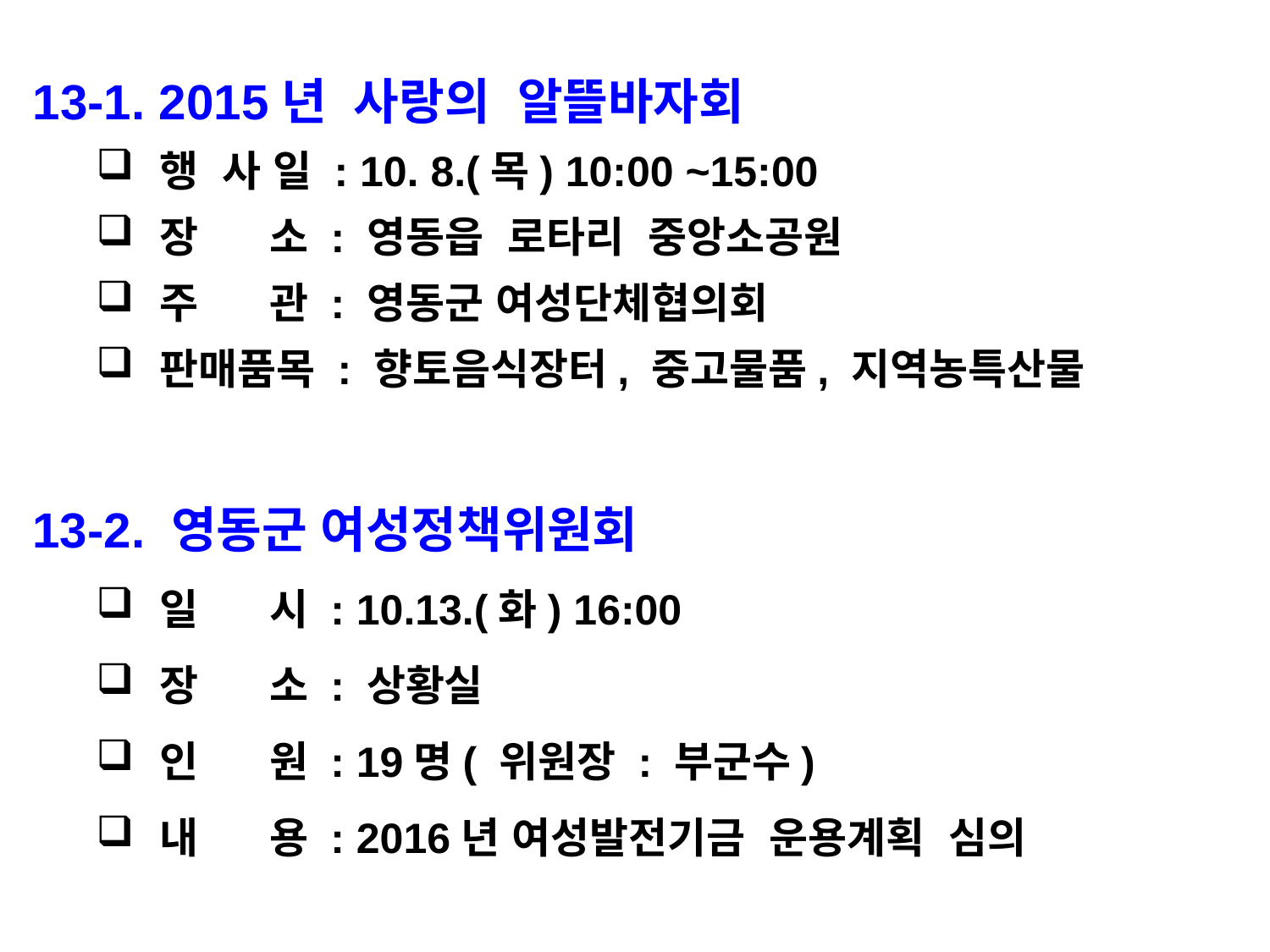

13-1. 2015년  사랑의  알뜰바자회
행  사 일 : 10. 8.(목) 10:00 ~15:00
장      소 : 영동읍  로타리  중앙소공원
주      관 : 영동군 여성단체협의회
판매품목 : 향토음식장터, 중고물품, 지역농특산물

13-2. 영동군 여성정책위원회
일      시 : 10.13.(화) 16:00
장      소 : 상황실
인      원 : 19명( 위원장 : 부군수)
내      용 : 2016년 여성발전기금  운용계획  심의